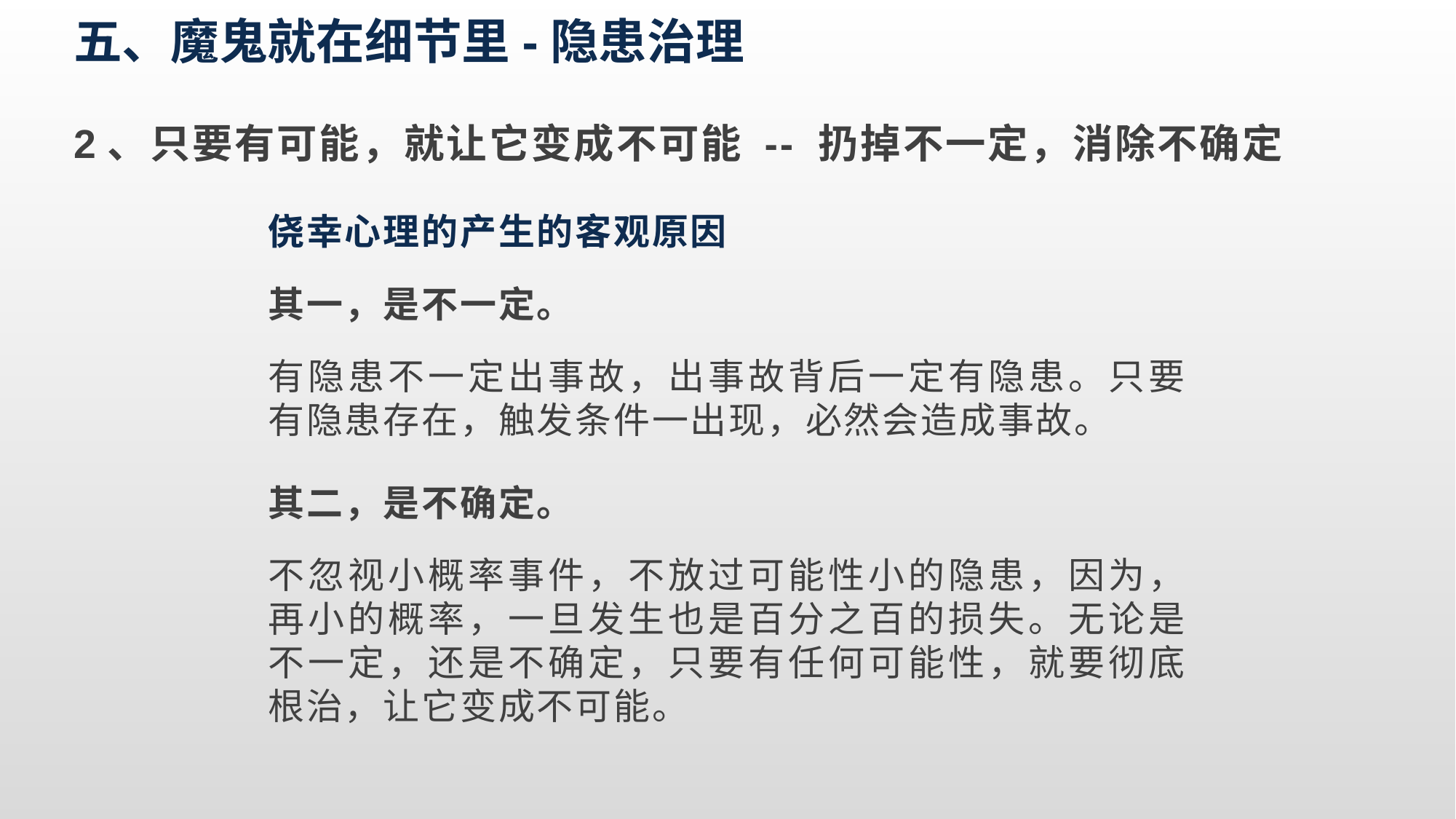

五、魔鬼就在细节里-隐患治理
2、只要有可能，就让它变成不可能 -- 扔掉不一定，消除不确定
侥幸心理的产生的客观原因
其一，是不一定。
有隐患不一定出事故，出事故背后一定有隐患。只要有隐患存在，触发条件一出现，必然会造成事故。
其二，是不确定。
不忽视小概率事件，不放过可能性小的隐患，因为，再小的概率，一旦发生也是百分之百的损失。无论是不一定，还是不确定，只要有任何可能性，就要彻底根治，让它变成不可能。